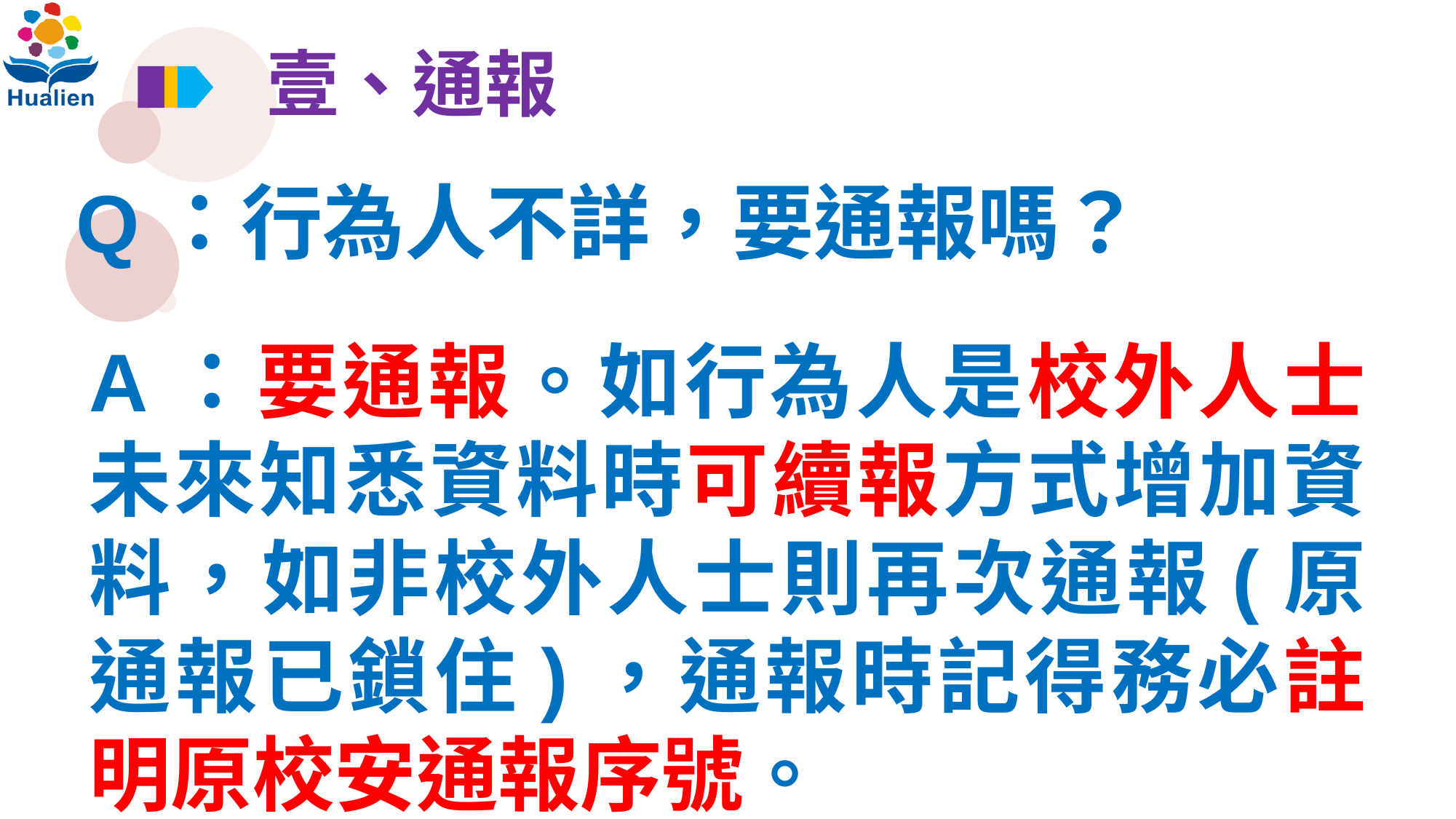

壹、通報

Q：行為人不詳，要通報嗎？

A：要通報。如行為人是校外人士未來知悉資料時可續報方式增加資料，如非校外人士則再次通報(原通報已鎖住)，通報時記得務必註明原校安通報序號。